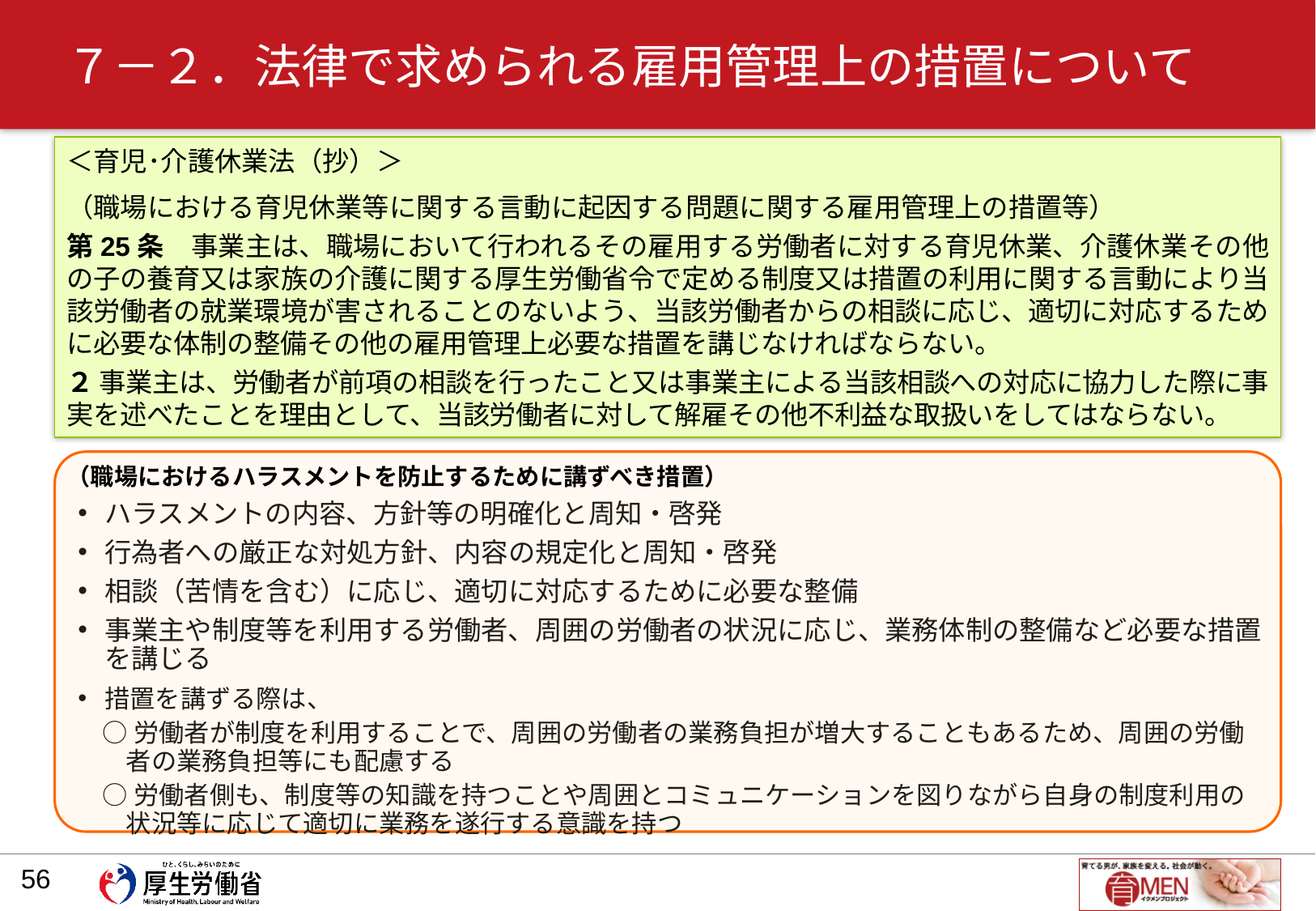

# ７－２．法律で求められる雇用管理上の措置について
＜育児･介護休業法（抄）＞
（職場における育児休業等に関する⾔動に起因する問題に関する雇⽤管理上の措置等）
第25条　事業主は、職場において⾏われるその雇⽤する労働者に対する育児休業、介護休業その他の⼦の養育⼜は家族の介護に関する厚⽣労働省令で定める制度⼜は措置の利⽤に関する⾔動により当該労働者の就業環境が害されることのないよう、当該労働者からの相談に応じ、適切に対応するために必要な体制の整備その他の雇⽤管理上必要な措置を講じなければならない。
２ 事業主は、労働者が前項の相談を⾏ったこと⼜は事業主による当該相談への対応に協⼒した際に事実を述べたことを理由として、当該労働者に対して解雇その他不利益な取扱いをしてはならない。

（職場におけるハラスメントを防止するために講ずべき措置）
ハラスメントの内容、方針等の明確化と周知・啓発
行為者への厳正な対処方針、内容の規定化と周知・啓発
相談（苦情を含む）に応じ、適切に対応するために必要な整備
事業主や制度等を利用する労働者、周囲の労働者の状況に応じ、業務体制の整備など必要な措置を講じる
措置を講ずる際は、
○労働者が制度を利⽤することで、周囲の労働者の業務負担が増大することもあるため、周囲の労働者の業務負担等にも配慮する
○労働者側も、制度等の知識を持つことや周囲とコミュニケーションを図りながら⾃⾝の制度利⽤の状況等に応じて適切に業務を遂⾏する意識を持つ
56